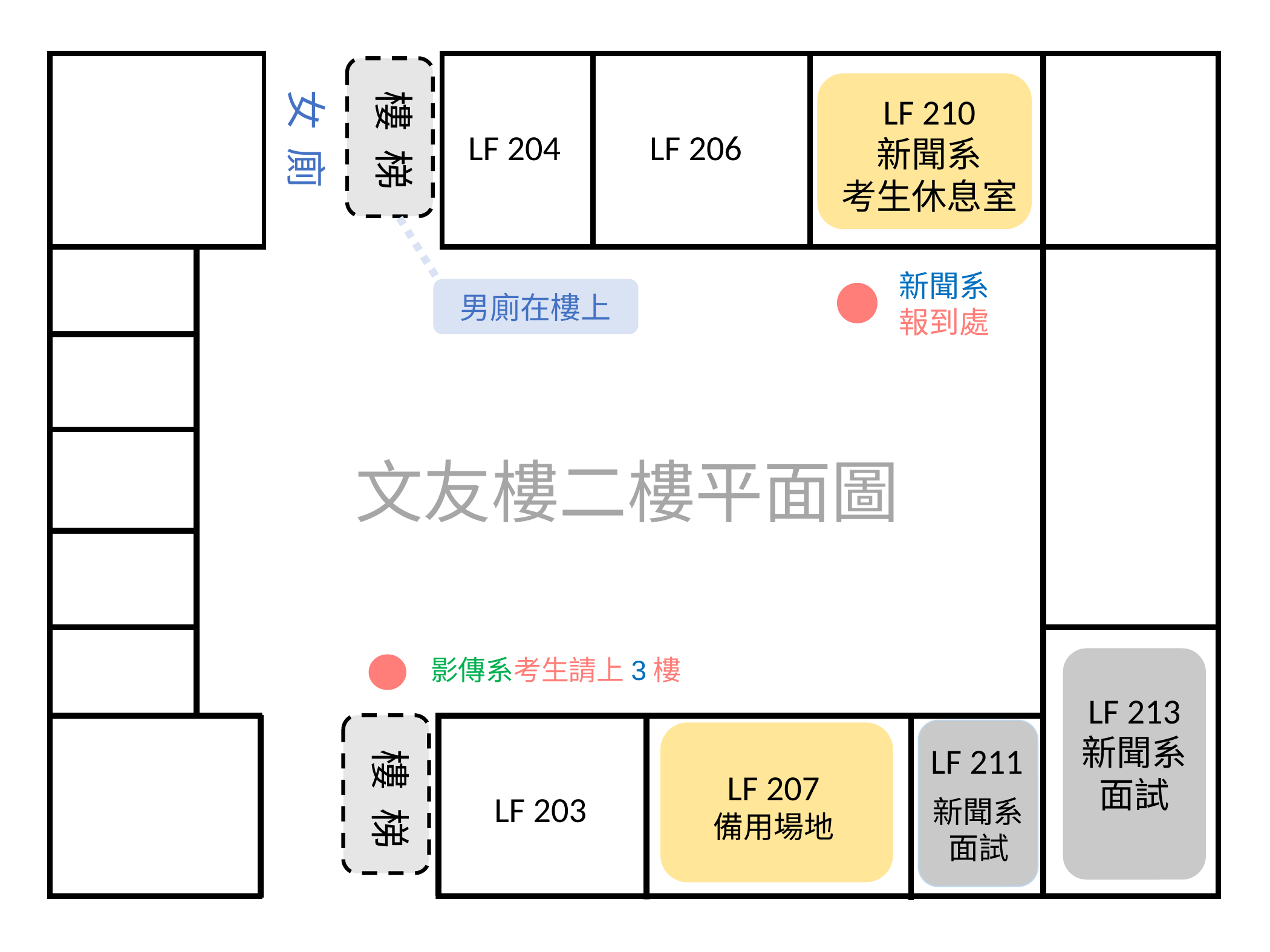

女  廁
樓  梯
LF 210
新聞系
考生休息室
LF 204
LF 206
新聞系
報到處
男廁在樓上

文友樓二樓平面圖
影傳系考生請上3樓

LF 213
新聞系
面試

LF 211

樓  梯
LF 207
備用場地
LF 203
新聞系
面試